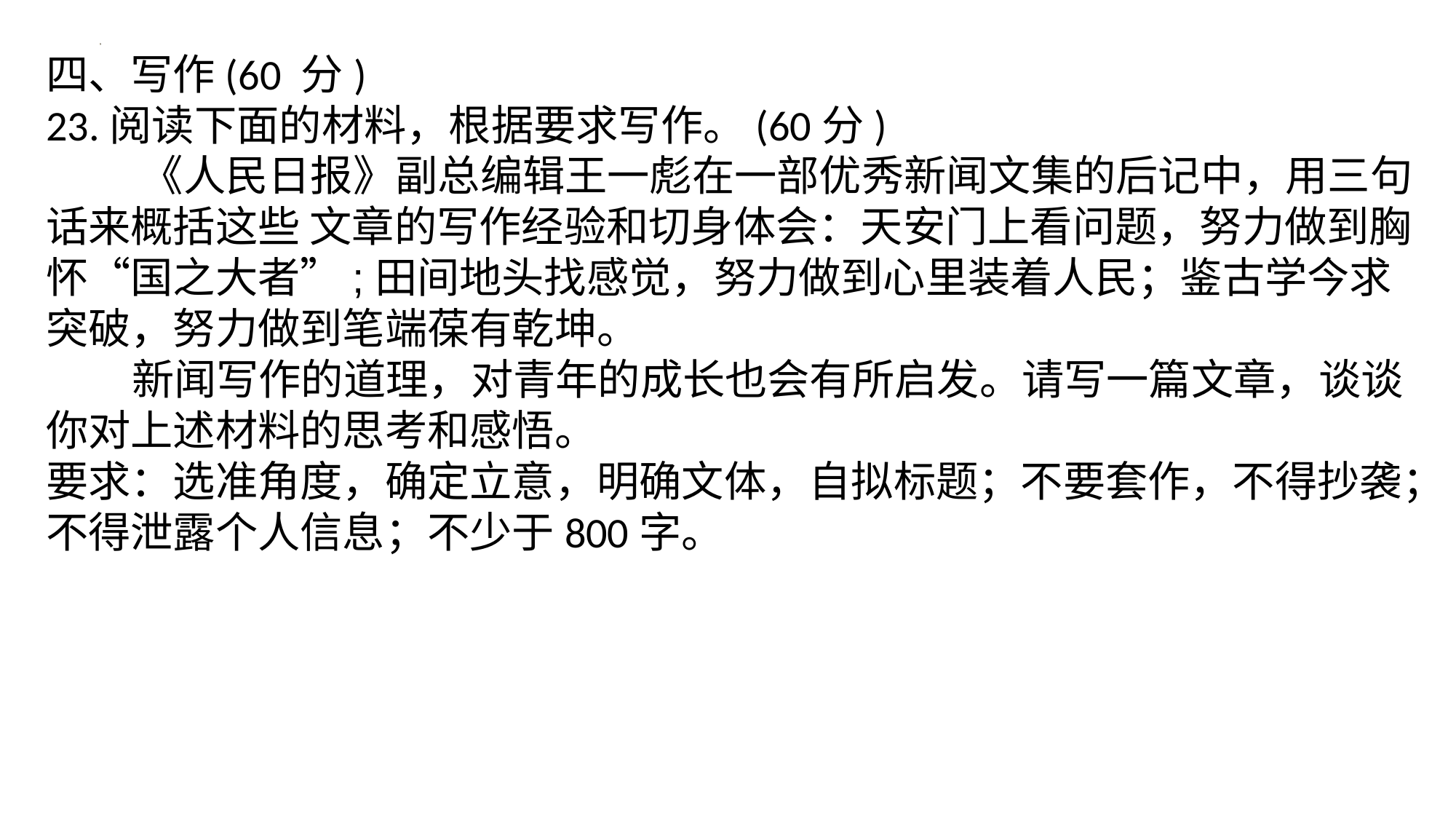

四、写作(60 分)
23.阅读下面的材料，根据要求写作。(60分)
         《人民日报》副总编辑王一彪在一部优秀新闻文集的后记中，用三句话来概括这些 文章的写作经验和切身体会：天安门上看问题，努力做到胸怀“国之大者”;田间地头找感觉，努力做到心里装着人民；鉴古学今求突破，努力做到笔端葆有乾坤。
        新闻写作的道理，对青年的成长也会有所启发。请写一篇文章，谈谈你对上述材料的思考和感悟。
要求：选准角度，确定立意，明确文体，自拟标题；不要套作，不得抄袭；不得泄露个人信息；不少于800字。